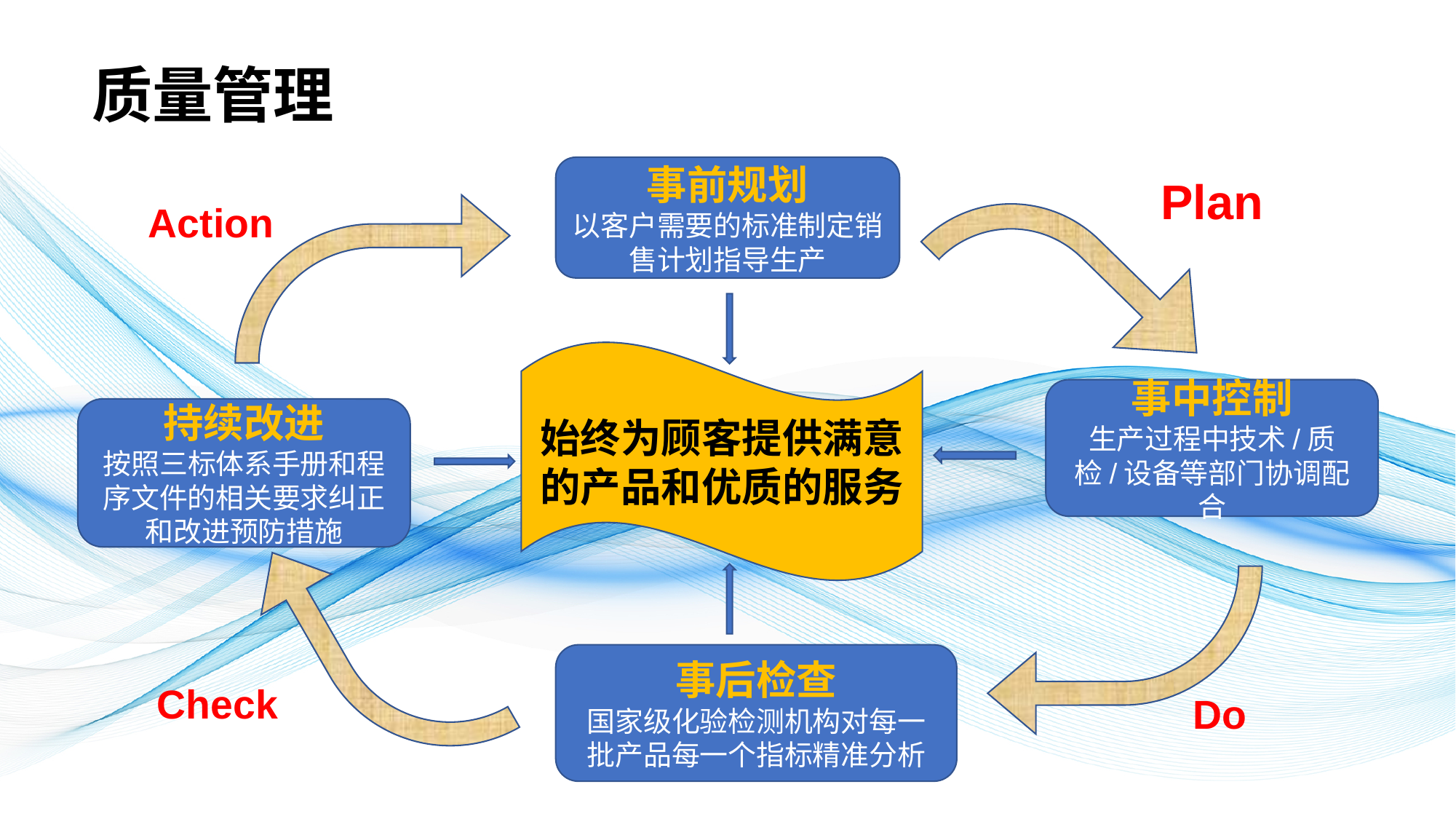

质量管理
# 金昆仑锂业有限公司质量保证
事前规划
以客户需要的标准制定销售计划指导生产
Plan
Action

始终为顾客提供满意的产品和优质的服务
事中控制
生产过程中技术/质检/设备等部门协调配合
持续改进
按照三标体系手册和程序文件的相关要求纠正和改进预防措施

事后检查
国家级化验检测机构对每一批产品每一个指标精准分析
Check
Do